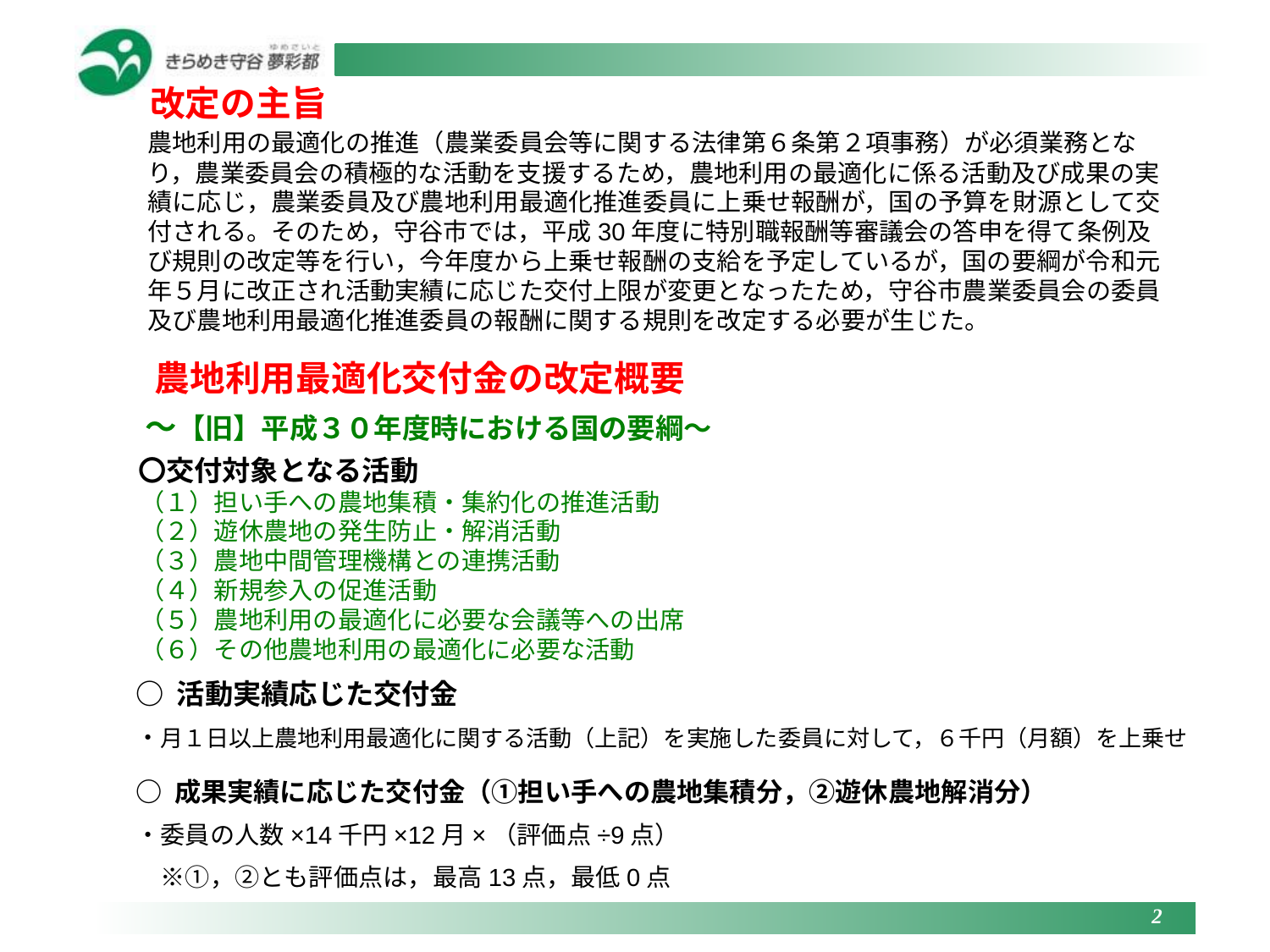

改定の主旨
農地利用の最適化の推進（農業委員会等に関する法律第６条第２項事務）が必須業務となり，農業委員会の積極的な活動を支援するため，農地利用の最適化に係る活動及び成果の実績に応じ，農業委員及び農地利用最適化推進委員に上乗せ報酬が，国の予算を財源として交付される。そのため，守谷市では，平成30年度に特別職報酬等審議会の答申を得て条例及び規則の改定等を行い，今年度から上乗せ報酬の支給を予定しているが，国の要綱が令和元年５月に改正され活動実績に応じた交付上限が変更となったため，守谷市農業委員会の委員及び農地利用最適化推進委員の報酬に関する規則を改定する必要が生じた。
  農地利用最適化交付金の改定概要
　～【旧】平成３０年度時における国の要綱～
   〇交付対象となる活動
　（１）担い手への農地集積・集約化の推進活動
　（２）遊休農地の発生防止・解消活動
　（３）農地中間管理機構との連携活動
　（４）新規参入の促進活動
　（５）農地利用の最適化に必要な会議等への出席
　（６）その他農地利用の最適化に必要な活動
○ 活動実績応じた交付金
・月１日以上農地利用最適化に関する活動（上記）を実施した委員に対して，６千円（月額）を上乗せ

○ 成果実績に応じた交付金（①担い手への農地集積分，②遊休農地解消分）
・委員の人数×14千円×12月×（評価点÷9点）
　※①，②とも評価点は，最高13点，最低0点
2